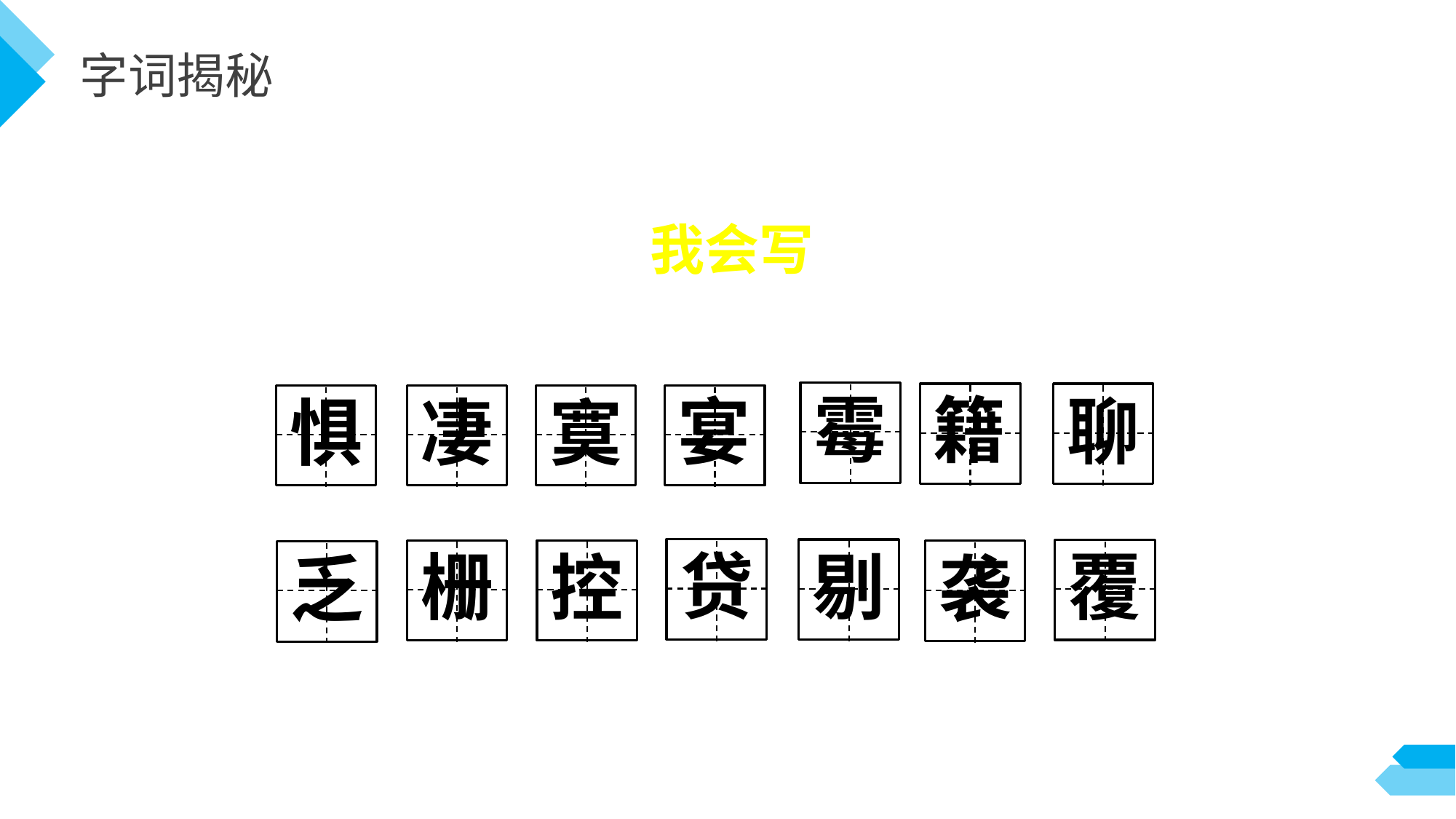

字词揭秘
我会写
霉

籍

聊

宴

凄

惧

寞

贷

剔

覆

栅

控

袭

乏